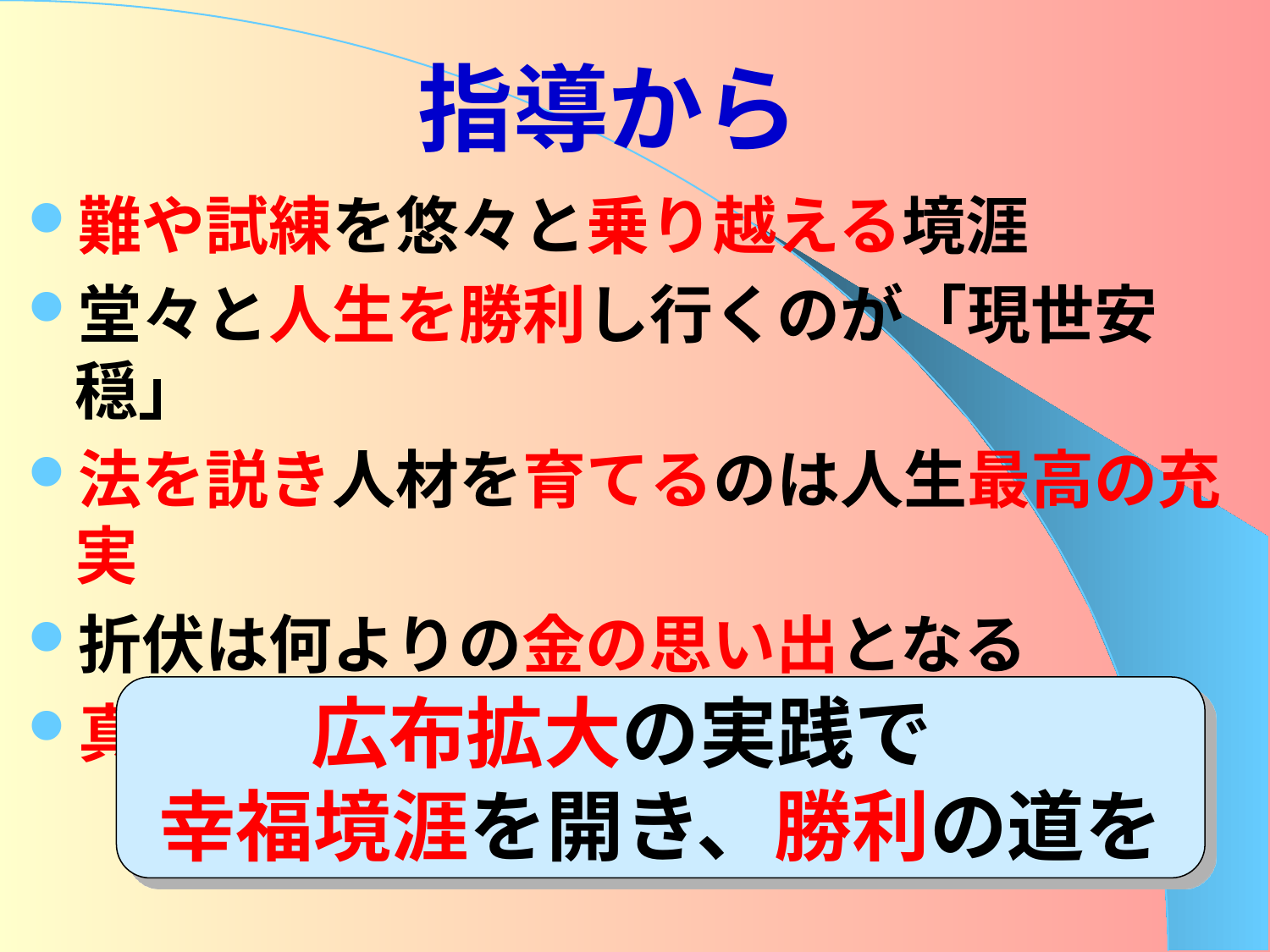

# 指導から
難や試練を悠々と乗り越える境涯
堂々と人生を勝利し行くのが「現世安穏」
法を説き人材を育てるのは人生最高の充実
折伏は何よりの金の思い出となる
真剣な対話、相手の心に真心を伝える
広布拡大の実践で
幸福境涯を開き、勝利の道を